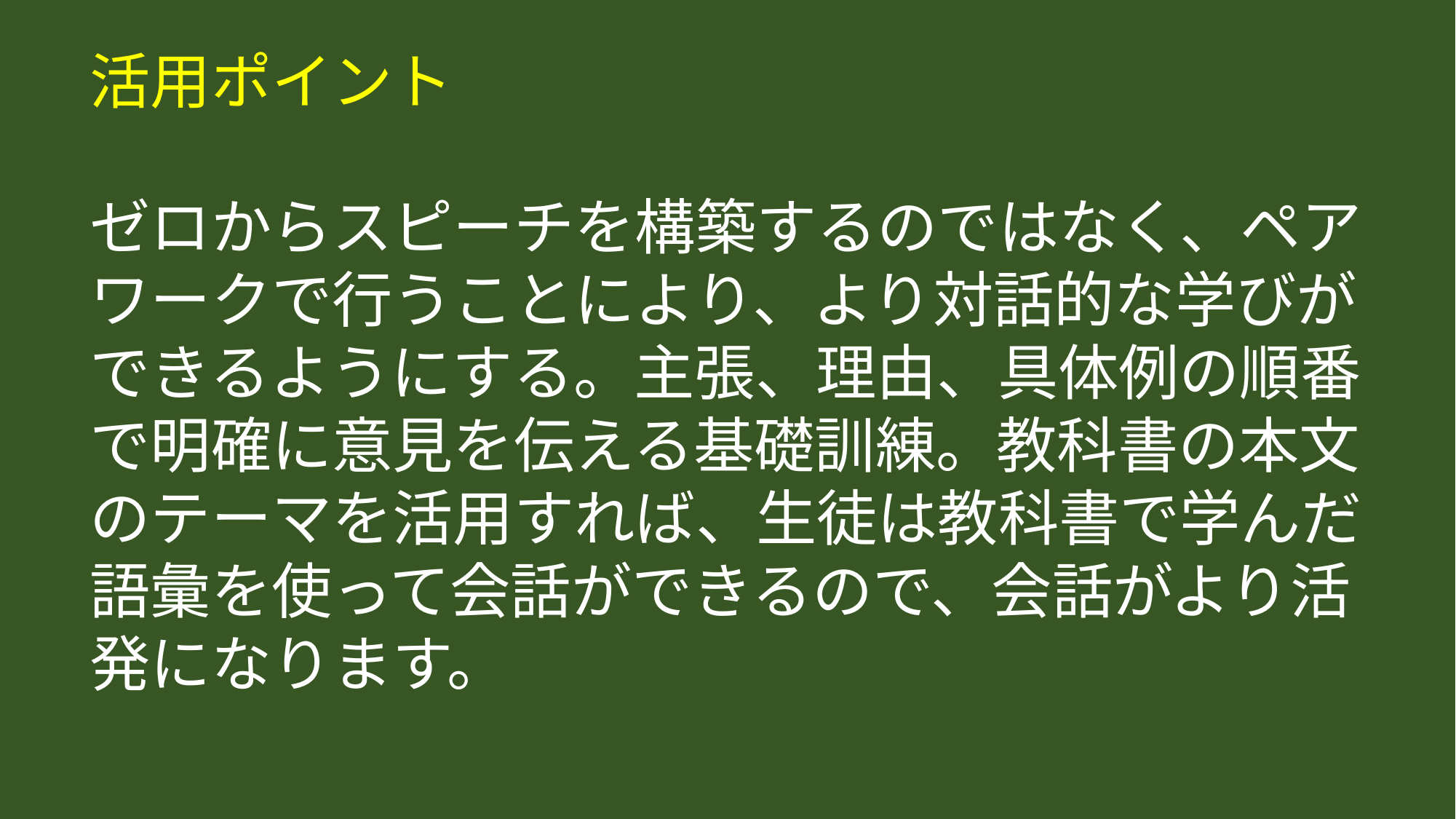

活用ポイント

ゼロからスピーチを構築するのではなく、ペアワークで行うことにより、より対話的な学びができるようにする。主張、理由、具体例の順番で明確に意見を伝える基礎訓練。教科書の本文のテーマを活用すれば、生徒は教科書で学んだ語彙を使って会話ができるので、会話がより活発になります。